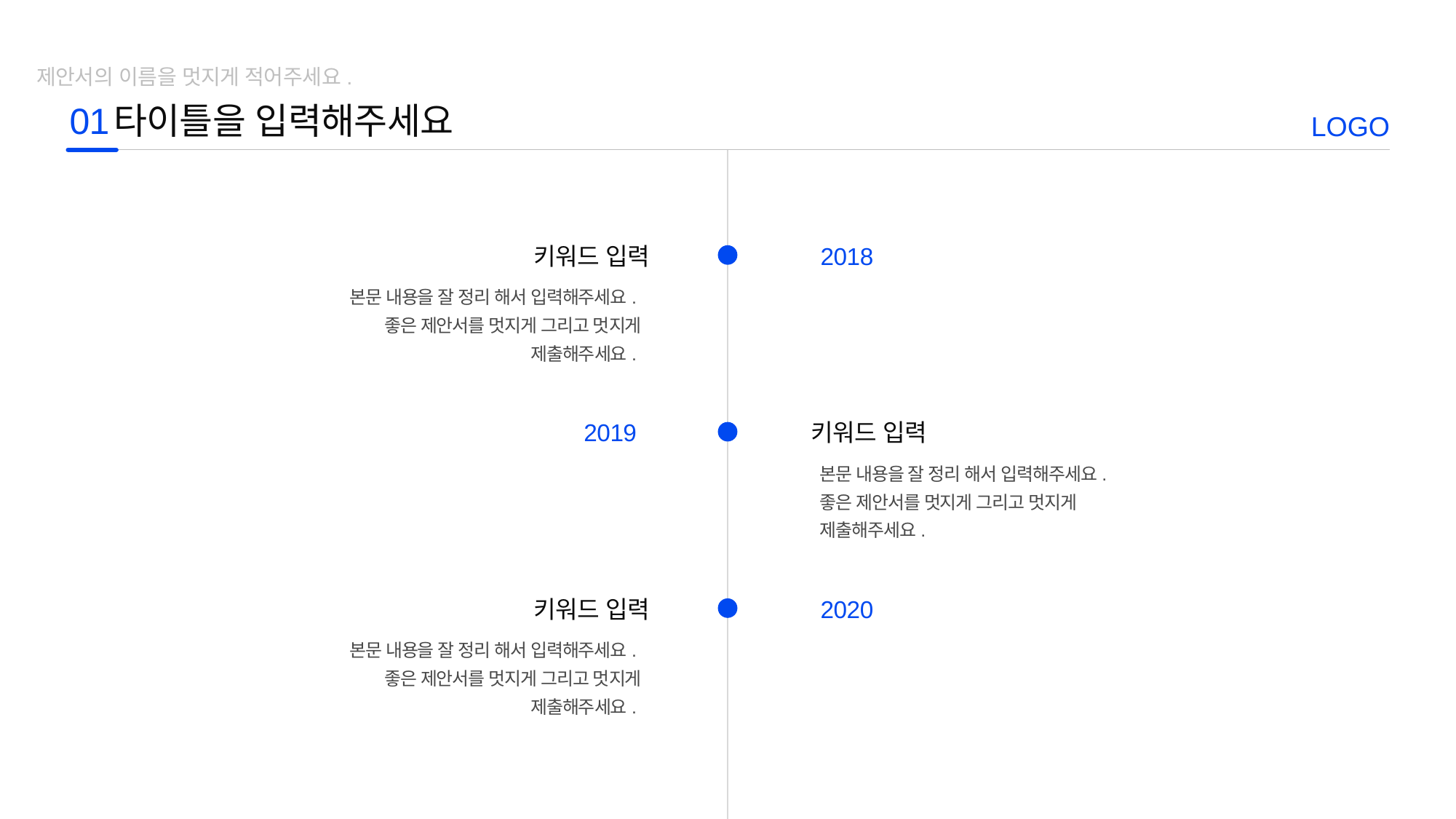

제안서의 이름을 멋지게 적어주세요.
01
타이틀을 입력해주세요
LOGO
키워드 입력
2018

본문 내용을 잘 정리 해서 입력해주세요.
좋은 제안서를 멋지게 그리고 멋지게 제출해주세요.
2019
키워드 입력

본문 내용을 잘 정리 해서 입력해주세요.
좋은 제안서를 멋지게 그리고 멋지게 제출해주세요.
키워드 입력
2020

본문 내용을 잘 정리 해서 입력해주세요.
좋은 제안서를 멋지게 그리고 멋지게 제출해주세요.